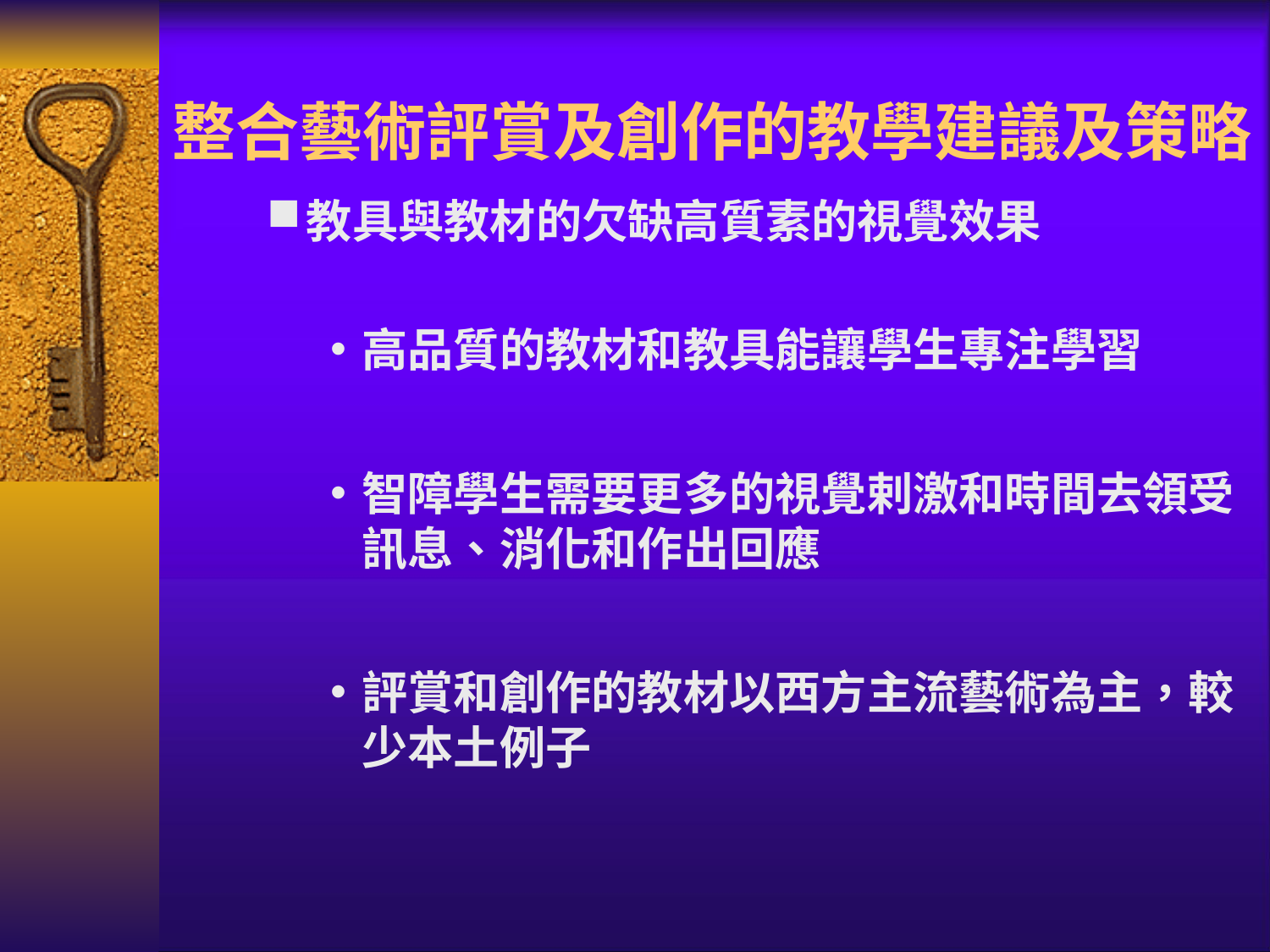

整合藝術評賞及創作的教學建議及策略
教具與教材的欠缺高質素的視覺效果

高品質的教材和教具能讓學生專注學習

智障學生需要更多的視覺剌激和時間去領受訊息、消化和作出回應

評賞和創作的教材以西方主流藝術為主，較少本土例子